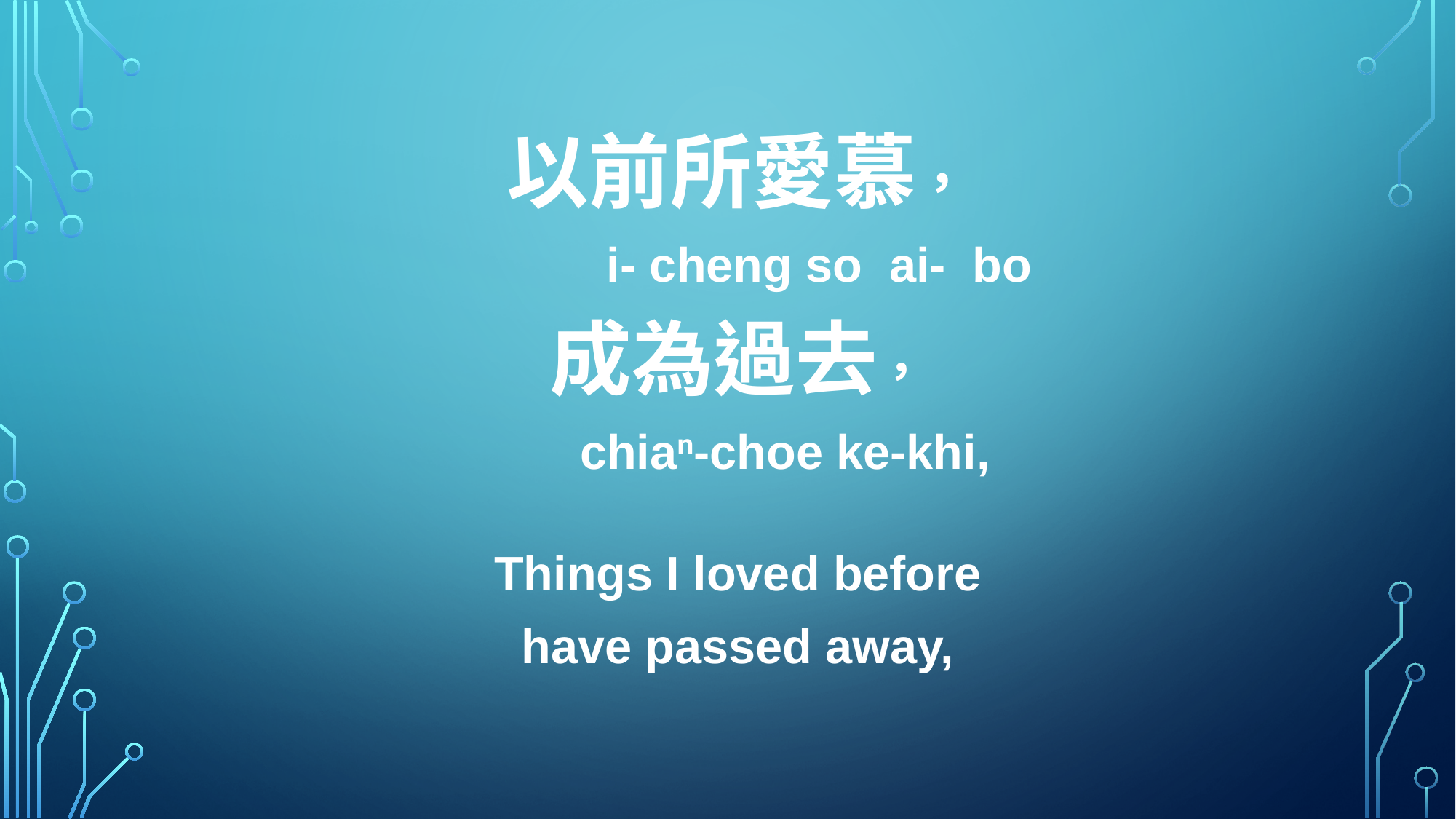

以前所愛慕，
                        i- cheng so  ai-  bo
成為過去，
                      chian-choe ke-khi,

Things I loved before
have passed away,